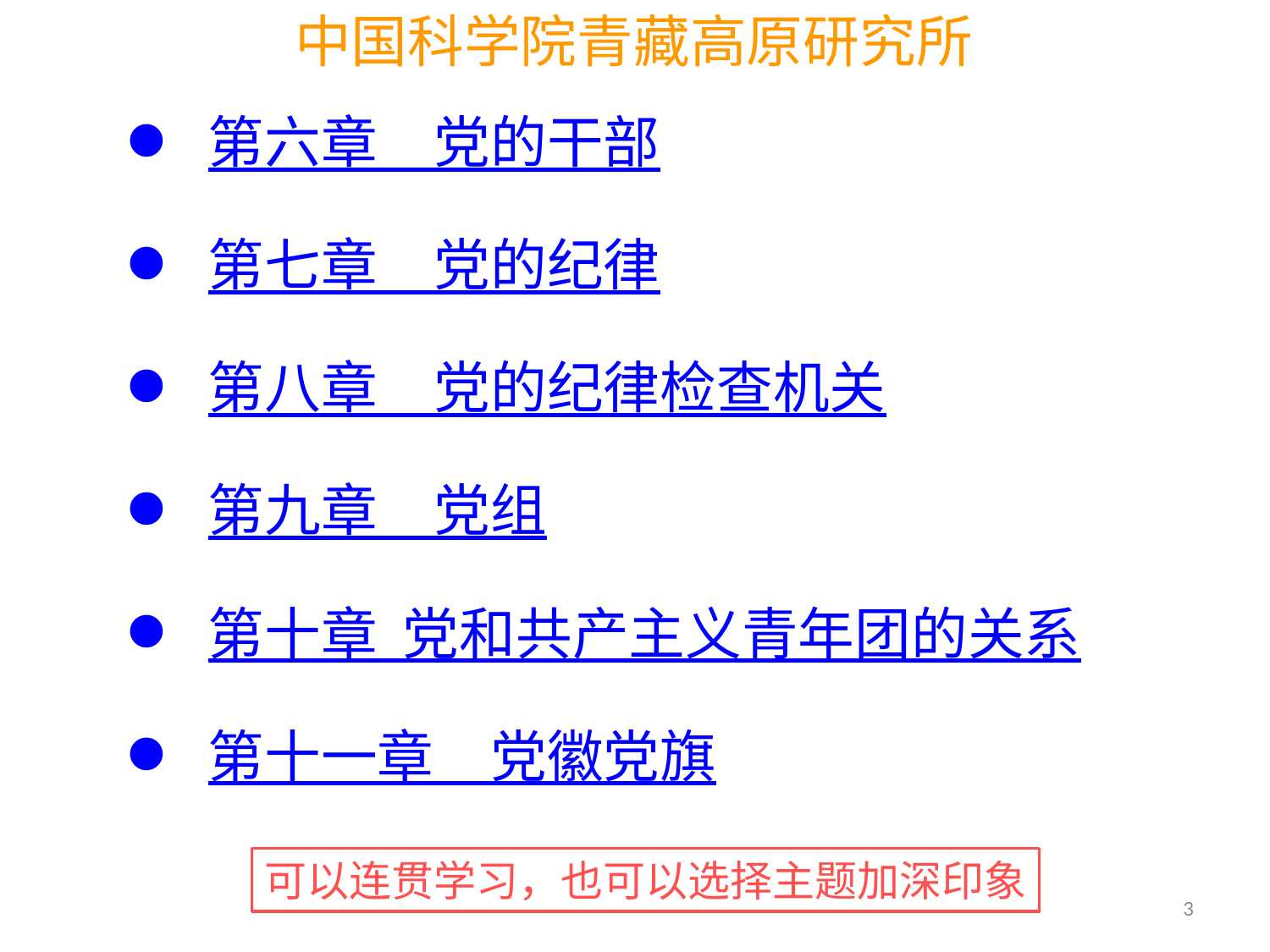

第六章　党的干部
 第七章　党的纪律
 第八章　党的纪律检查机关
 第九章　党组
 第十章  党和共产主义青年团的关系
 第十一章　党徽党旗
可以连贯学习，也可以选择主题加深印象
3